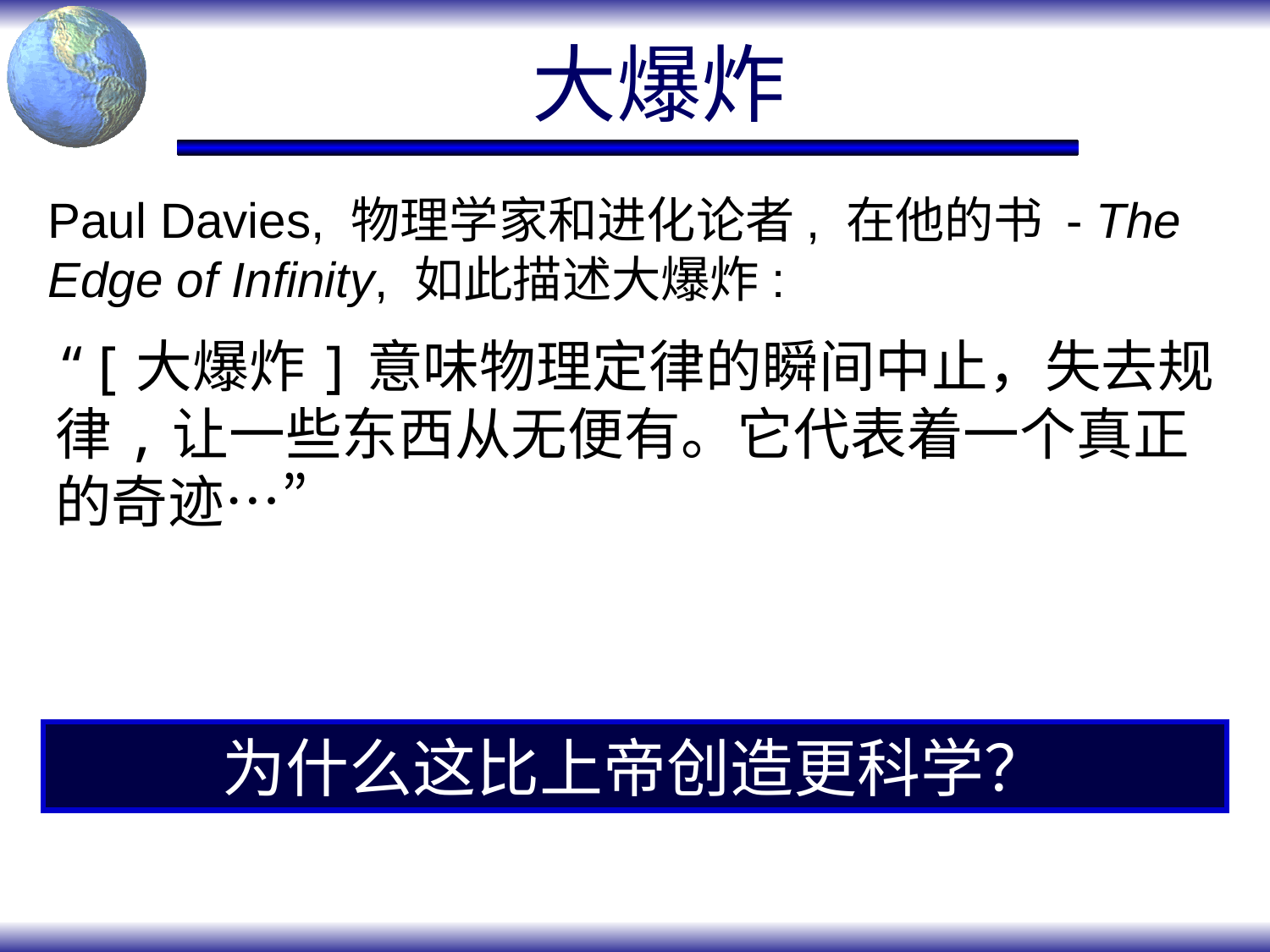

# 大爆炸
Paul Davies, 物理学家和进化论者, 在他的书 - The Edge of Infinity, 如此描述大爆炸:
“[大爆炸]意味物理定律的瞬间中止，失去规律,让一些东西从无便有。它代表着一个真正的奇迹…”
为什么这比上帝创造更科学？